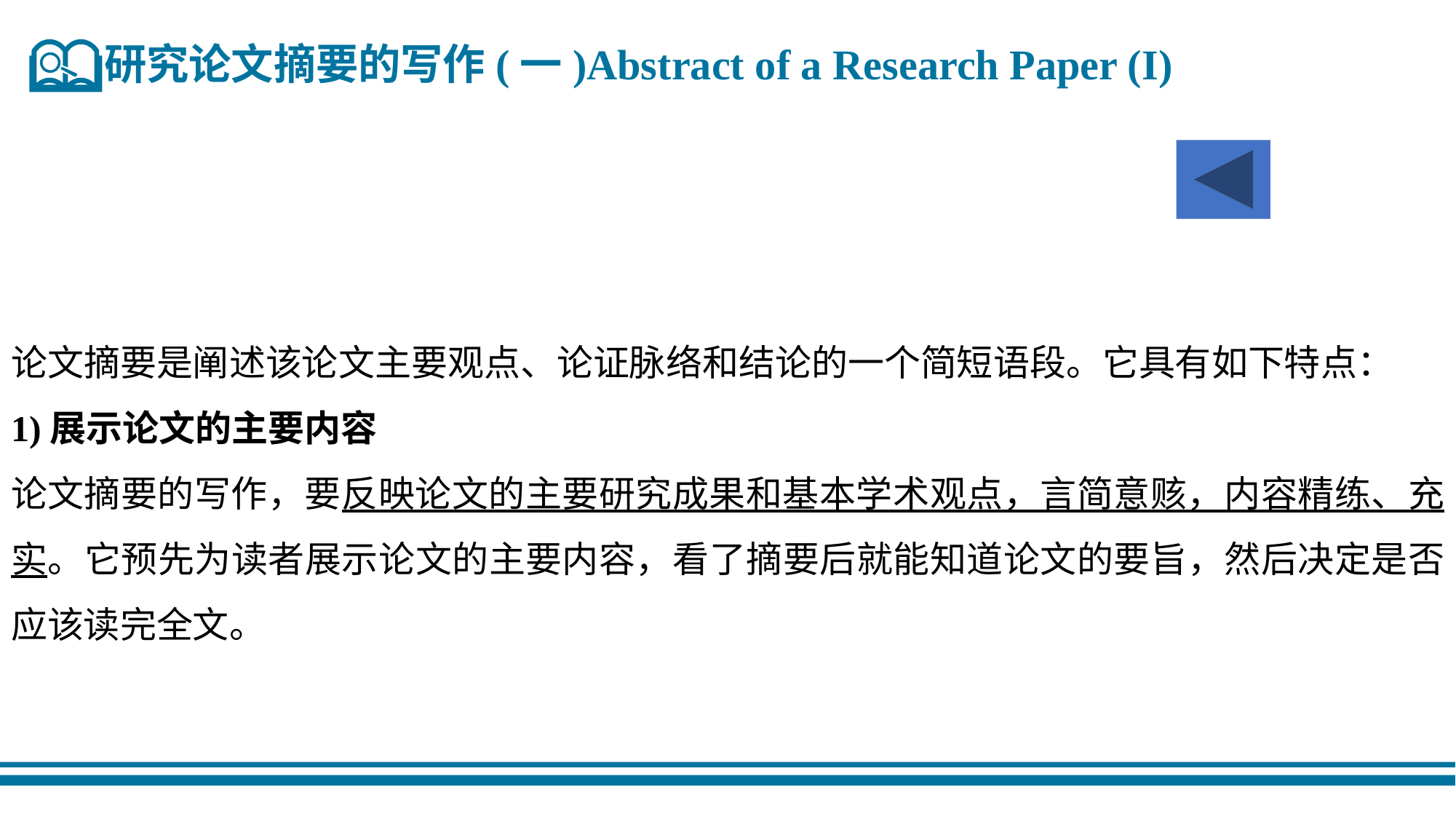

研究论文摘要的写作(一)Abstract of a Research Paper (I)

2.1 论文摘要的特点 Main Characteristics of Abstracts

论文摘要是阐述该论文主要观点、论证脉络和结论的一个简短语段。它具有如下特点：
1)展示论文的主要内容
论文摘要的写作，要反映论文的主要研究成果和基本学术观点，言简意赅，内容精练、充实。它预先为读者展示论文的主要内容，看了摘要后就能知道论文的要旨，然后决定是否应该读完全文。